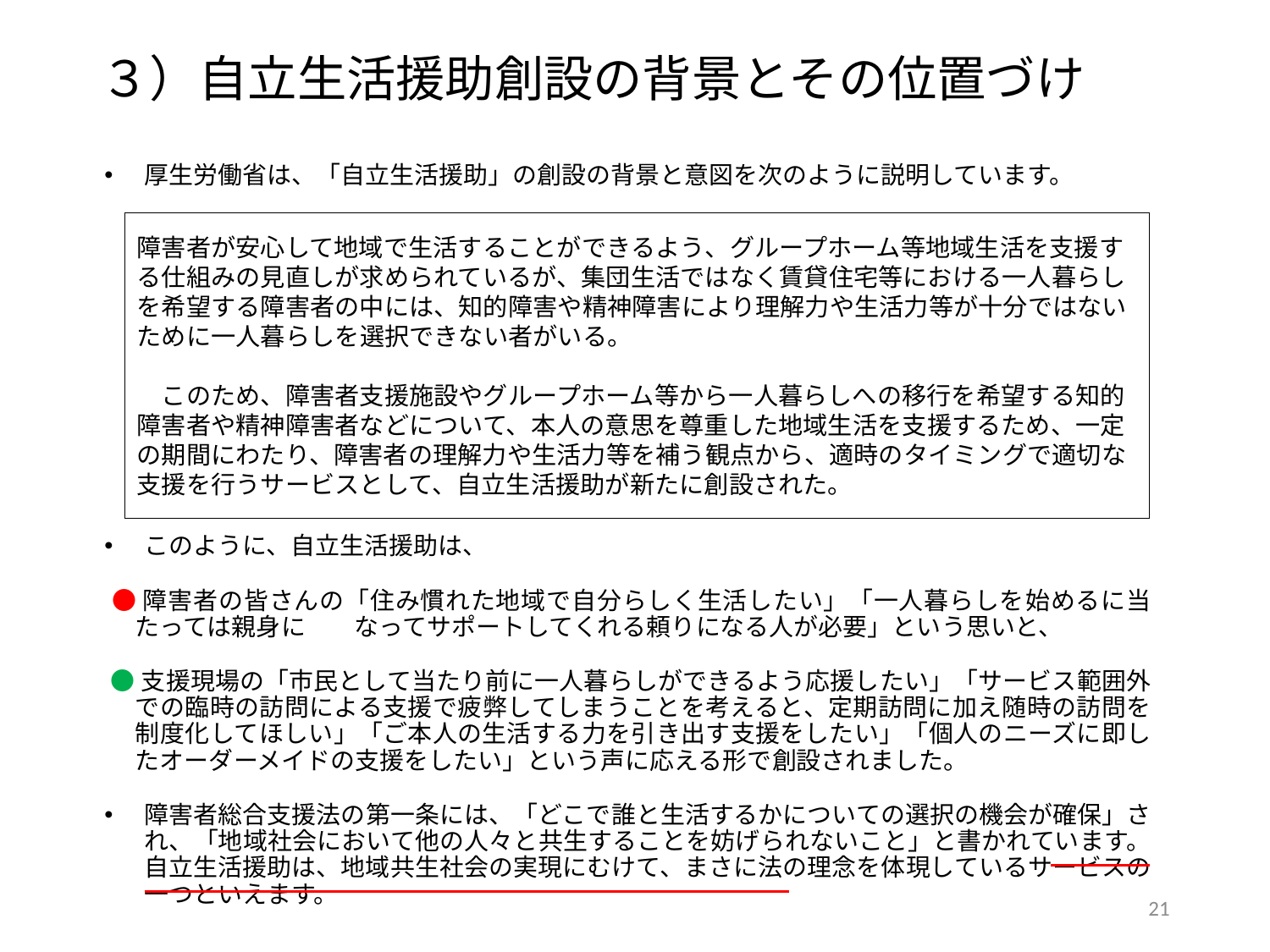

３）自立生活援助創設の背景とその位置づけ
厚生労働省は、「自立生活援助」の創設の背景と意図を次のように説明しています。

このように、自立生活援助は、
 ●障害者の皆さんの「住み慣れた地域で自分らしく生活したい」「一人暮らしを始めるに当たっては親身に　　なってサポートしてくれる頼りになる人が必要」という思いと、
 ●支援現場の「市民として当たり前に一人暮らしができるよう応援したい」「サービス範囲外での臨時の訪問による支援で疲弊してしまうことを考えると、定期訪問に加え随時の訪問を制度化してほしい」「ご本人の生活する力を引き出す支援をしたい」「個人のニーズに即したオーダーメイドの支援をしたい」という声に応える形で創設されました。
障害者総合支援法の第一条には、「どこで誰と生活するかについての選択の機会が確保」され、「地域社会において他の人々と共生することを妨げられないこと」と書かれています。自立生活援助は、地域共生社会の実現にむけて、まさに法の理念を体現しているサービスの一つといえます。
障害者が安心して地域で生活することができるよう、グループホーム等地域生活を支援する仕組みの見直しが求められているが、集団生活ではなく賃貸住宅等における一人暮らしを希望する障害者の中には、知的障害や精神障害により理解力や生活力等が十分ではないために一人暮らしを選択できない者がいる。

　このため、障害者支援施設やグループホーム等から一人暮らしへの移行を希望する知的障害者や精神障害者などについて、本人の意思を尊重した地域生活を支援するため、一定の期間にわたり、障害者の理解力や生活力等を補う観点から、適時のタイミングで適切な支援を行うサービスとして、自立生活援助が新たに創設された。
21